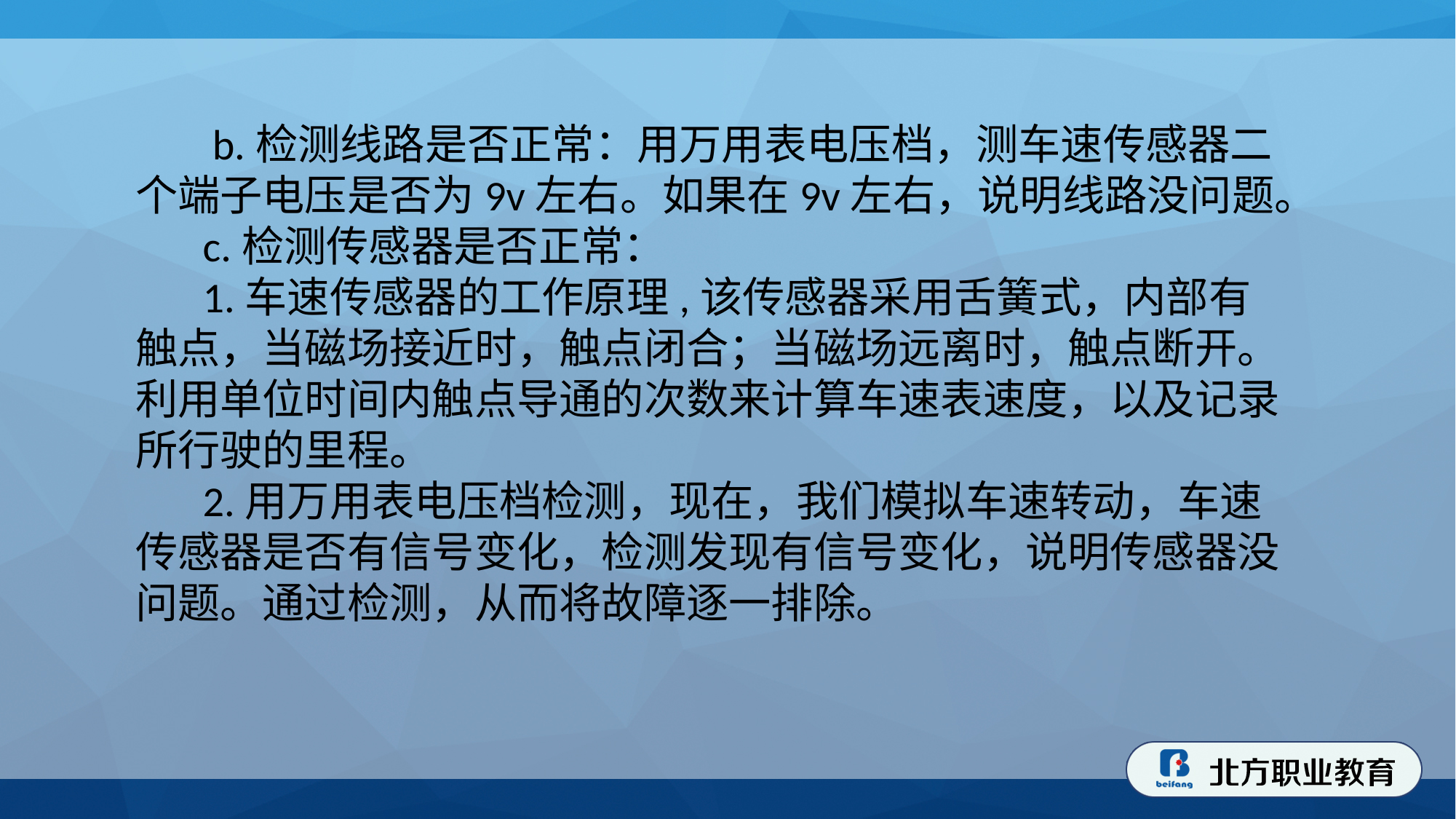

b.检测线路是否正常：用万用表电压档，测车速传感器二个端子电压是否为9v左右。如果在9v左右，说明线路没问题。
       c.检测传感器是否正常：
       1.车速传感器的工作原理,该传感器采用舌簧式，内部有触点，当磁场接近时，触点闭合；当磁场远离时，触点断开。利用单位时间内触点导通的次数来计算车速表速度，以及记录所行驶的里程。
       2.用万用表电压档检测，现在，我们模拟车速转动，车速传感器是否有信号变化，检测发现有信号变化，说明传感器没问题。通过检测，从而将故障逐一排除。